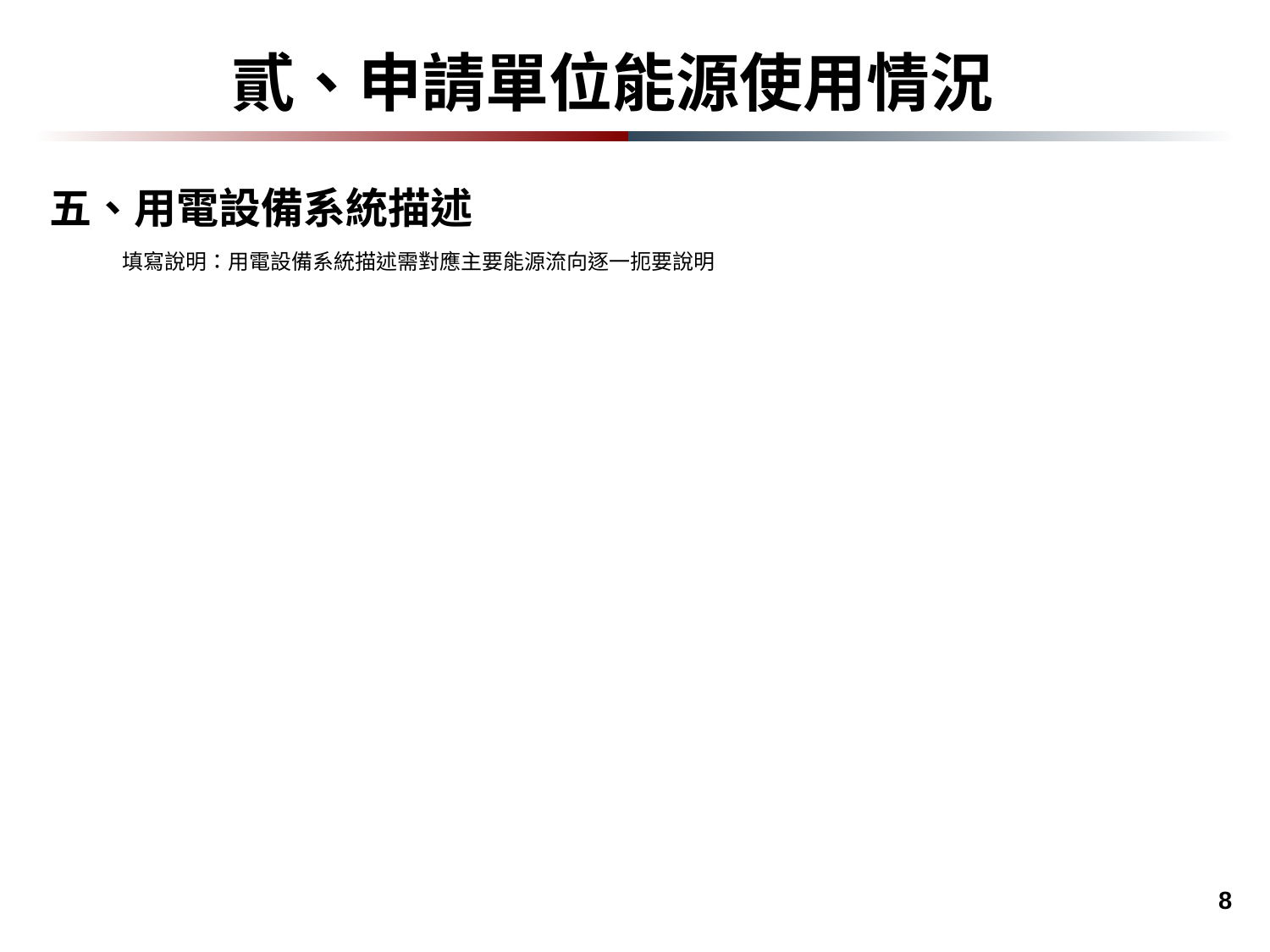

貳、申請單位能源使用情況
五、用電設備系統描述
填寫說明：用電設備系統描述需對應主要能源流向逐一扼要說明
 8